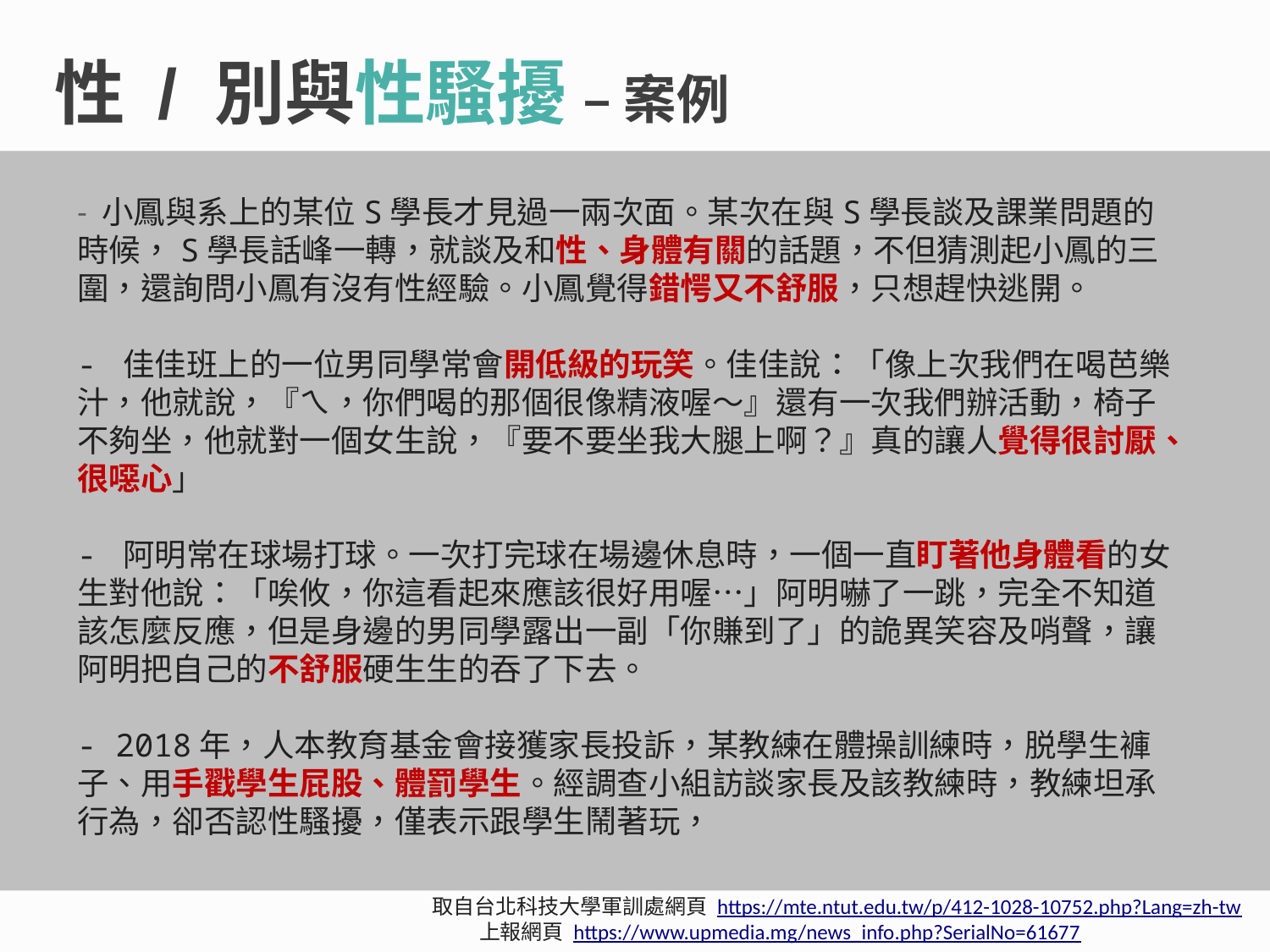

# 性 / 別與性騷擾 – 案例

- 小鳳與系上的某位S學長才見過一兩次面。某次在與S學長談及課業問題的時候，S學長話峰一轉，就談及和性、身體有關的話題，不但猜測起小鳳的三圍，還詢問小鳳有沒有性經驗。小鳳覺得錯愕又不舒服，只想趕快逃開。

- 佳佳班上的一位男同學常會開低級的玩笑。佳佳說：「像上次我們在喝芭樂汁，他就說，『ㄟ，你們喝的那個很像精液喔～』還有一次我們辦活動，椅子不夠坐，他就對一個女生說，『要不要坐我大腿上啊？』真的讓人覺得很討厭、很噁心」

- 阿明常在球場打球。一次打完球在場邊休息時，一個一直盯著他身體看的女生對他說：「唉攸，你這看起來應該很好用喔…」阿明嚇了一跳，完全不知道該怎麼反應，但是身邊的男同學露出一副「你賺到了」的詭異笑容及哨聲，讓阿明把自己的不舒服硬生生的吞了下去。

- 2018年，人本教育基金會接獲家長投訴，某教練在體操訓練時，脱學生褲子、用手戳學生屁股、體罰學生。經調查小組訪談家長及該教練時，教練坦承行為，卻否認性騷擾，僅表示跟學生鬧著玩，
取自台北科技大學軍訓處網頁 https://mte.ntut.edu.tw/p/412-1028-10752.php?Lang=zh-tw
         上報網頁 https://www.upmedia.mg/news_info.php?SerialNo=61677